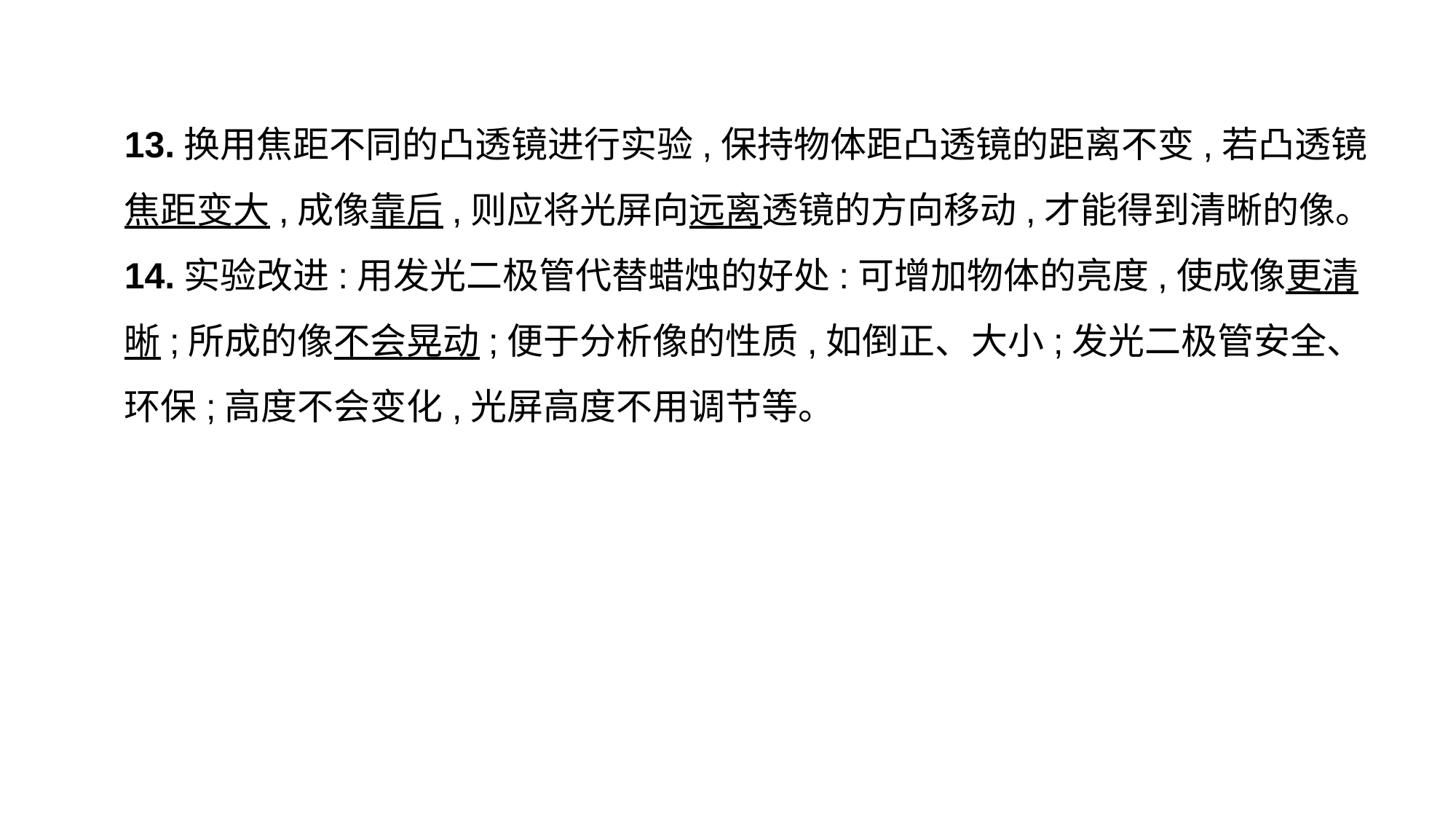

13.换用焦距不同的凸透镜进行实验,保持物体距凸透镜的距离不变,若凸透镜焦距变大,成像靠后,则应将光屏向远离透镜的方向移动,才能得到清晰的像。
14.实验改进:用发光二极管代替蜡烛的好处:可增加物体的亮度,使成像更清晰;所成的像不会晃动;便于分析像的性质,如倒正、大小;发光二极管安全、环保;高度不会变化,光屏高度不用调节等。